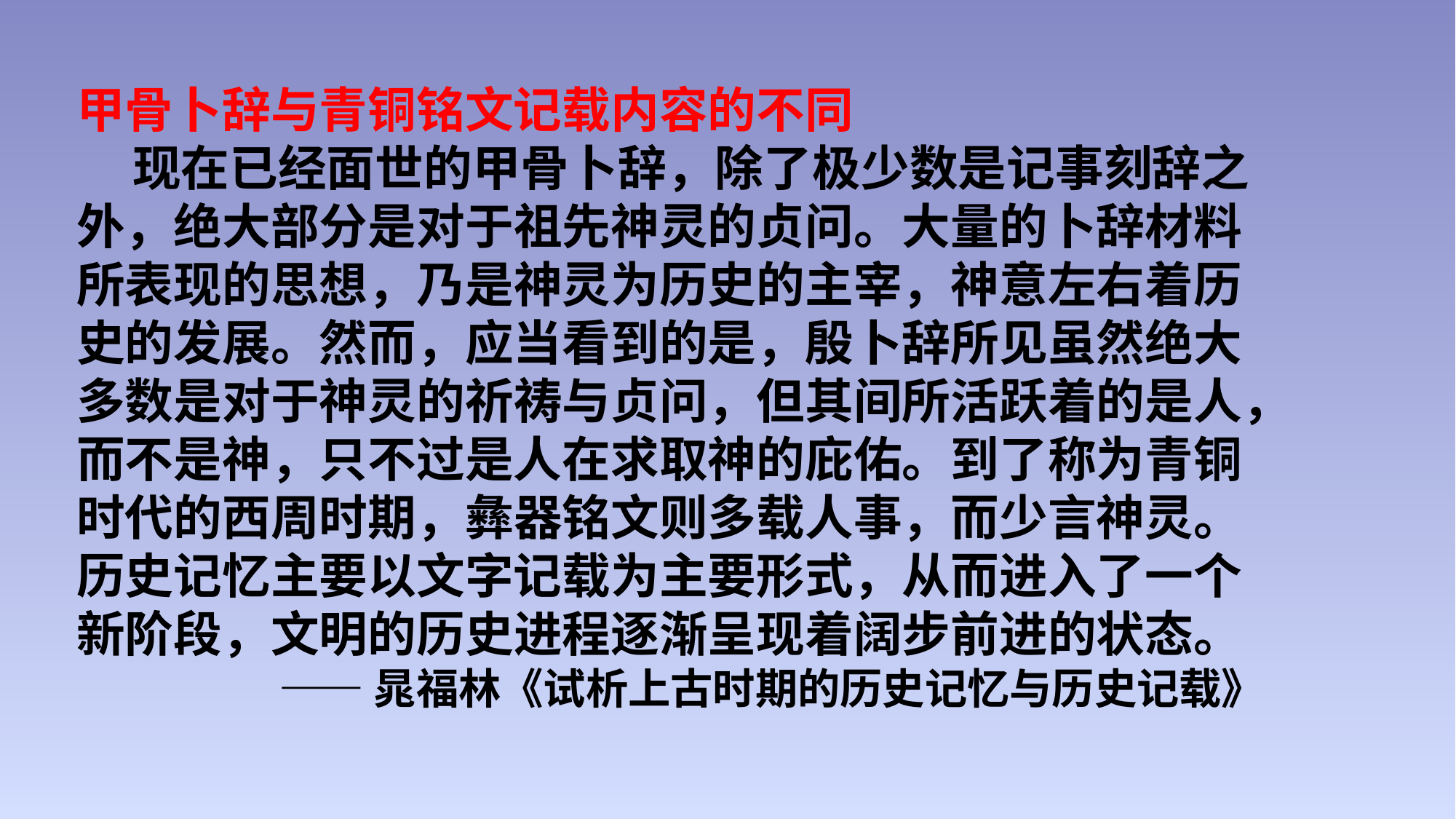

甲骨卜辞与青铜铭文记载内容的不同
    现在已经面世的甲骨卜辞，除了极少数是记事刻辞之外，绝大部分是对于祖先神灵的贞问。大量的卜辞材料所表现的思想，乃是神灵为历史的主宰，神意左右着历史的发展。然而，应当看到的是，殷卜辞所见虽然绝大多数是对于神灵的祈祷与贞问，但其间所活跃着的是人，而不是神，只不过是人在求取神的庇佑。到了称为青铜时代的西周时期，彝器铭文则多载人事，而少言神灵。历史记忆主要以文字记载为主要形式，从而进入了一个新阶段，文明的历史进程逐渐呈现着阔步前进的状态。
——晁福林《试析上古时期的历史记忆与历史记载》